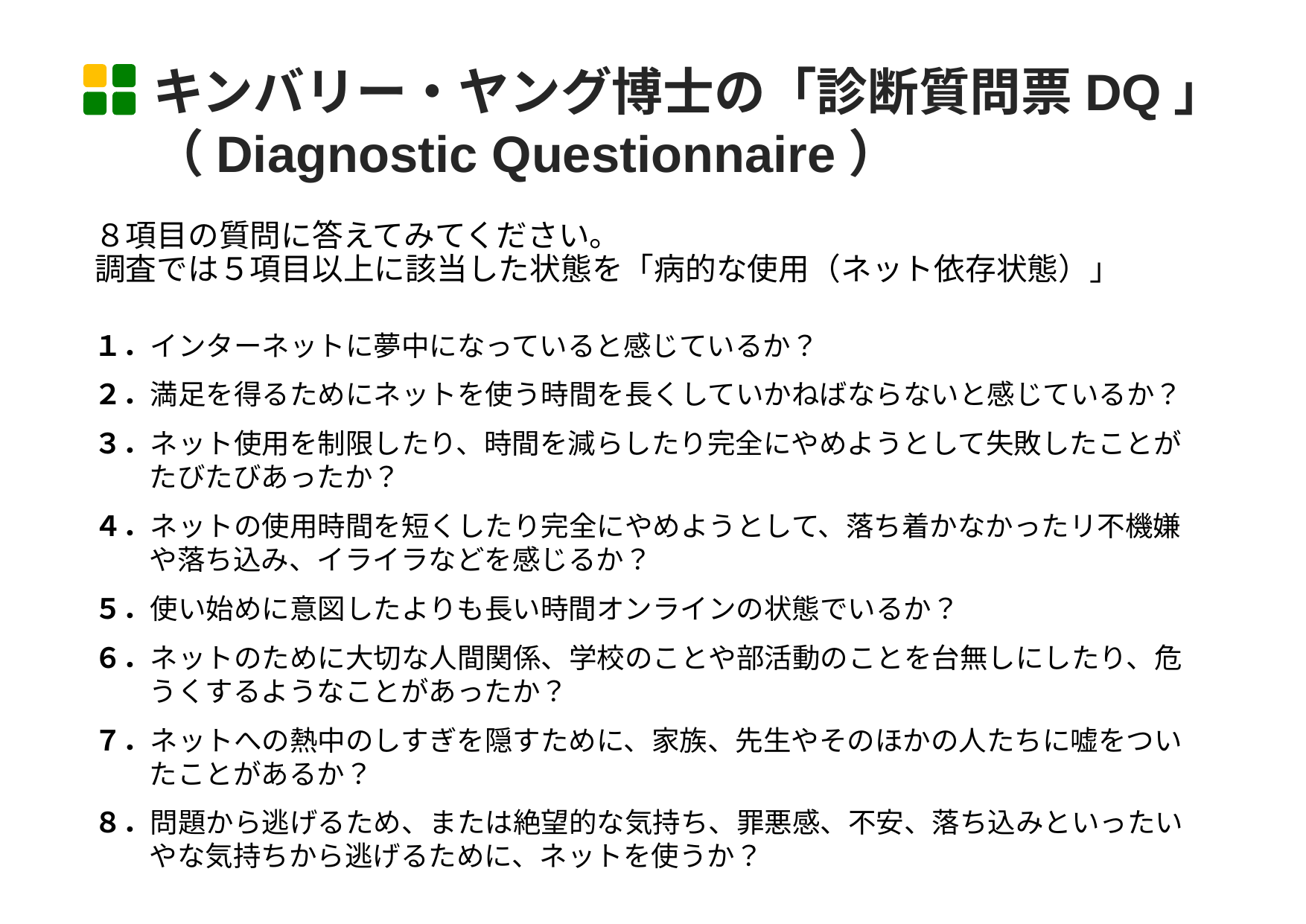

キンバリー・ヤング博士の「診断質問票DQ」
（Diagnostic Questionnaire）

# ８項目の質問に答えてみてください。 調査では５項目以上に該当した状態を「病的な使用（ネット依存状態）」
１．インターネットに夢中になっていると感じているか？
２．満足を得るためにネットを使う時間を長くしていかねばならないと感じているか？
３．ネット使用を制限したり、時間を減らしたり完全にやめようとして失敗したことがたびたびあったか？
４．ネットの使用時間を短くしたり完全にやめようとして、落ち着かなかったリ不機嫌や落ち込み、イライラなどを感じるか？
５．使い始めに意図したよりも長い時間オンラインの状態でいるか？
６．ネットのために大切な人間関係、学校のことや部活動のことを台無しにしたり、危うくするようなことがあったか？
７．ネットへの熱中のしすぎを隠すために、家族、先生やそのほかの人たちに嘘をついたことがあるか？
８．問題から逃げるため、または絶望的な気持ち、罪悪感、不安、落ち込みといったいやな気持ちから逃げるために、ネットを使うか？